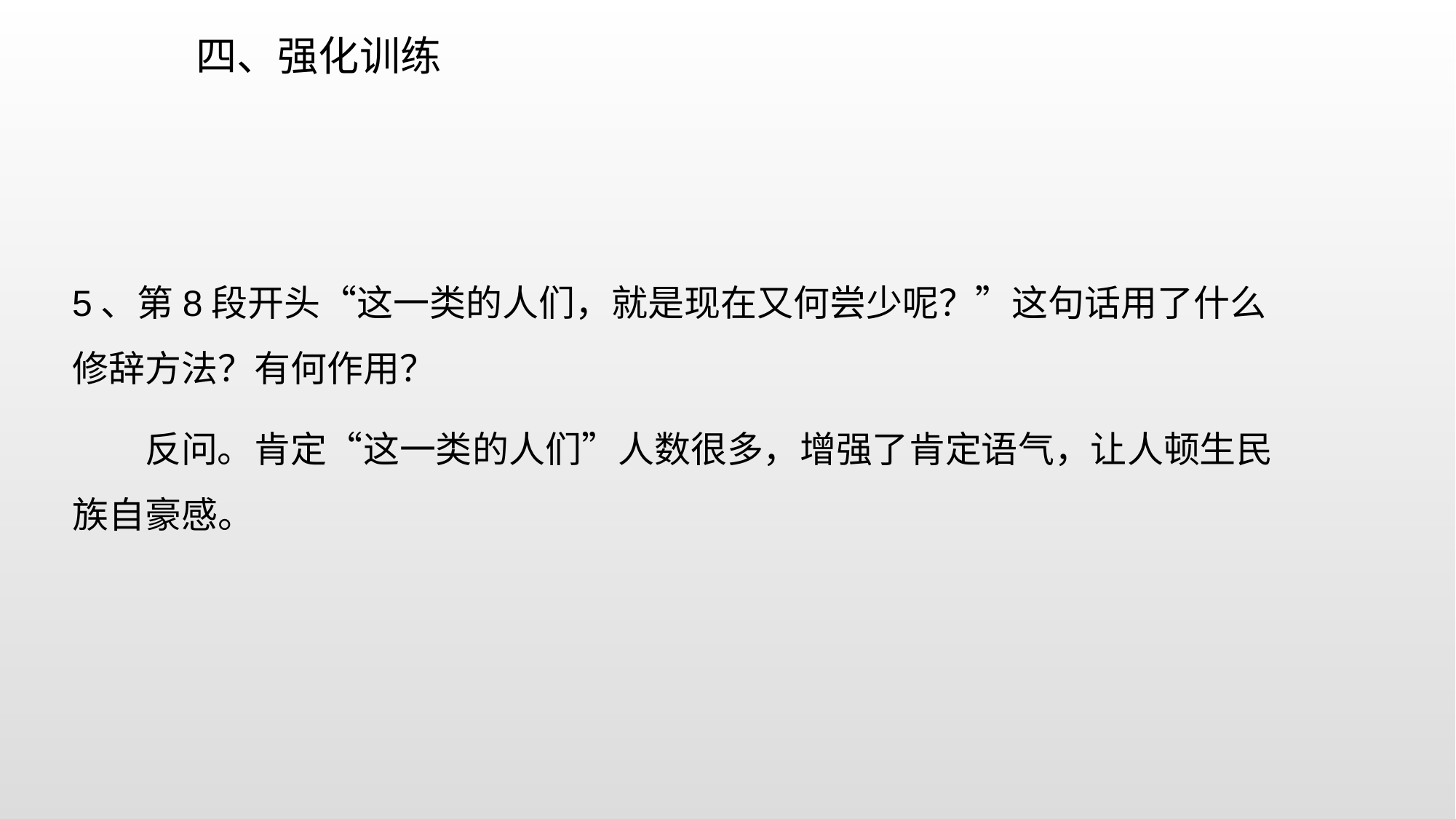

四、强化训练

5、第8段开头“这一类的人们，就是现在又何尝少呢？”这句话用了什么修辞方法？有何作用？
反问。肯定“这一类的人们”人数很多，增强了肯定语气，让人顿生民族自豪感。